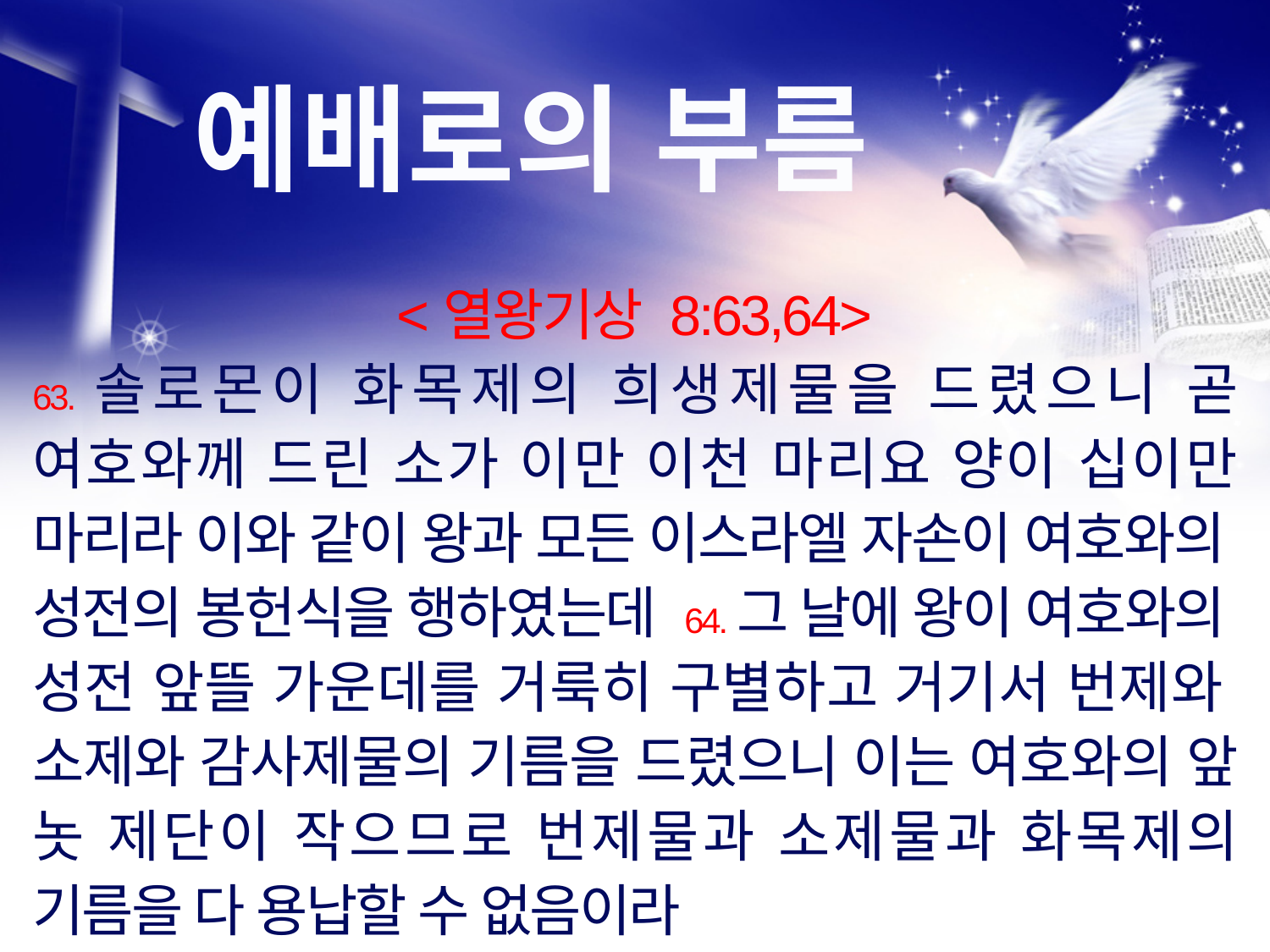

# 예배로의 부름
<열왕기상 8:63,64>
63.솔로몬이 화목제의 희생제물을 드렸으니 곧 여호와께 드린 소가 이만 이천 마리요 양이 십이만 마리라 이와 같이 왕과 모든 이스라엘 자손이 여호와의 성전의 봉헌식을 행하였는데 64.그 날에 왕이 여호와의 성전 앞뜰 가운데를 거룩히 구별하고 거기서 번제와 소제와 감사제물의 기름을 드렸으니 이는 여호와의 앞 놋 제단이 작으므로 번제물과 소제물과 화목제의 기름을 다 용납할 수 없음이라